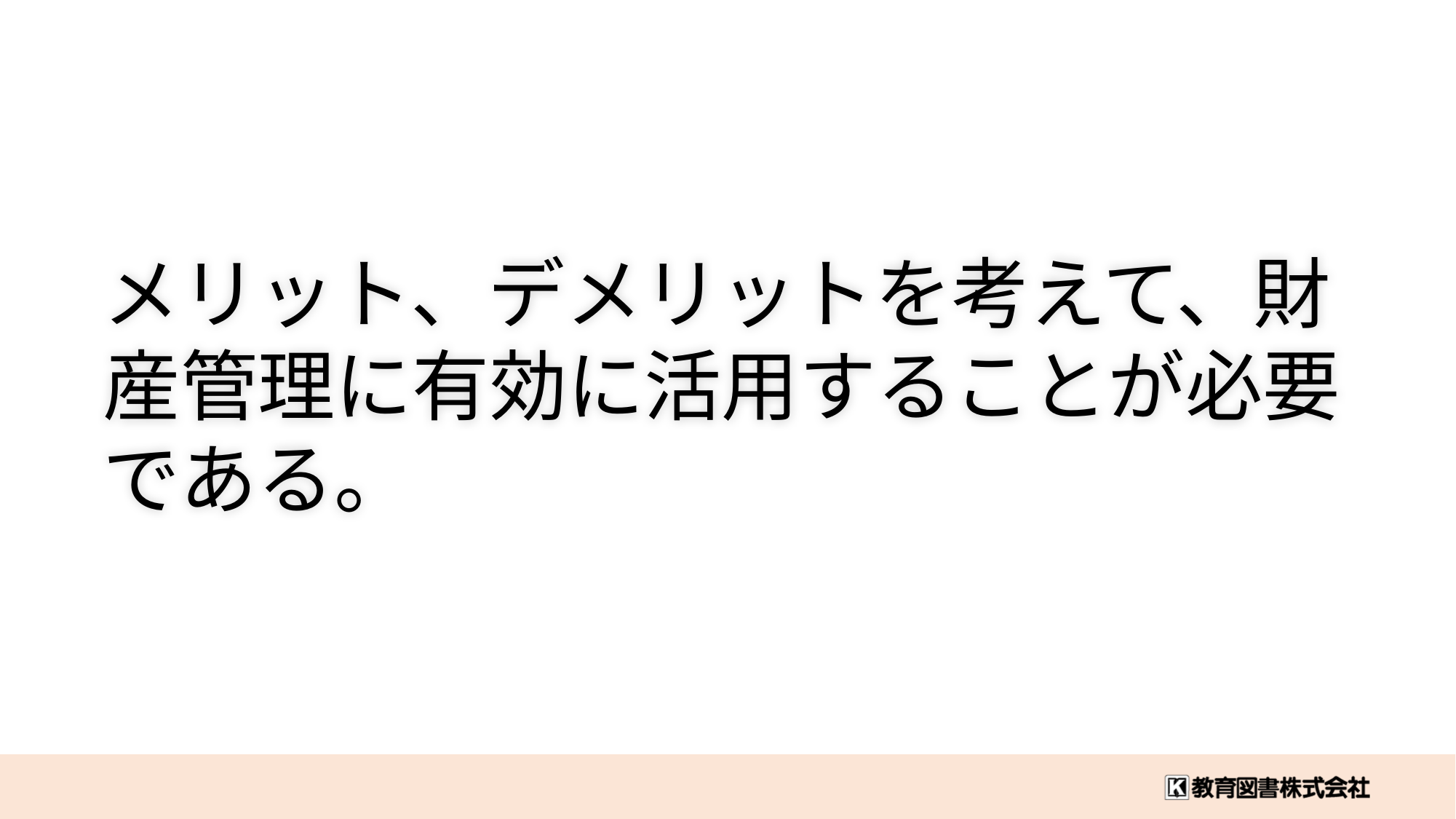

メリット、デメリットを考えて、財産管理に有効に活用することが必要である。